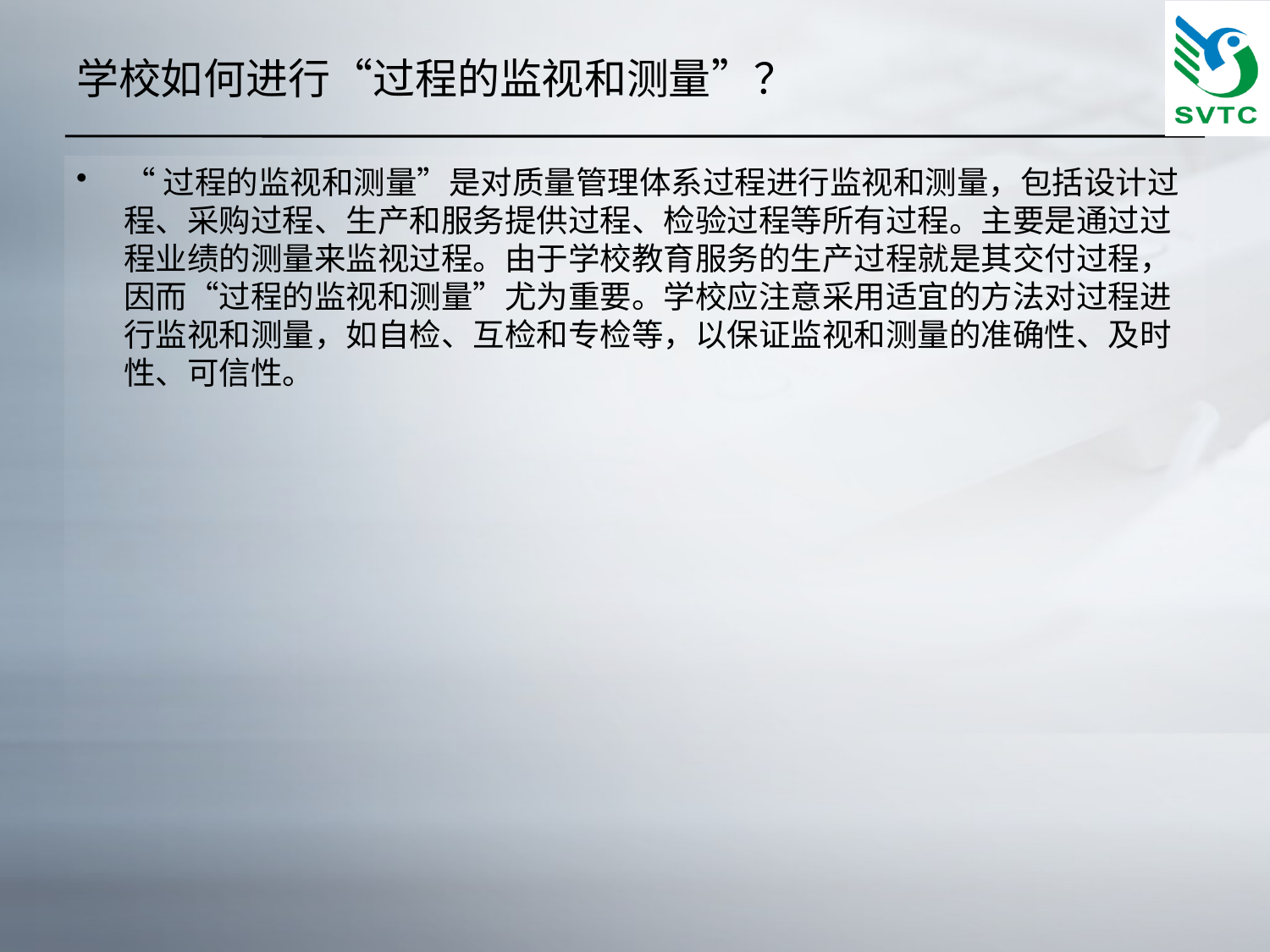

# 学校如何进行“过程的监视和测量”？
“过程的监视和测量”是对质量管理体系过程进行监视和测量，包括设计过程、采购过程、生产和服务提供过程、检验过程等所有过程。主要是通过过程业绩的测量来监视过程。由于学校教育服务的生产过程就是其交付过程，因而“过程的监视和测量”尤为重要。学校应注意采用适宜的方法对过程进行监视和测量，如自检、互检和专检等，以保证监视和测量的准确性、及时性、可信性。